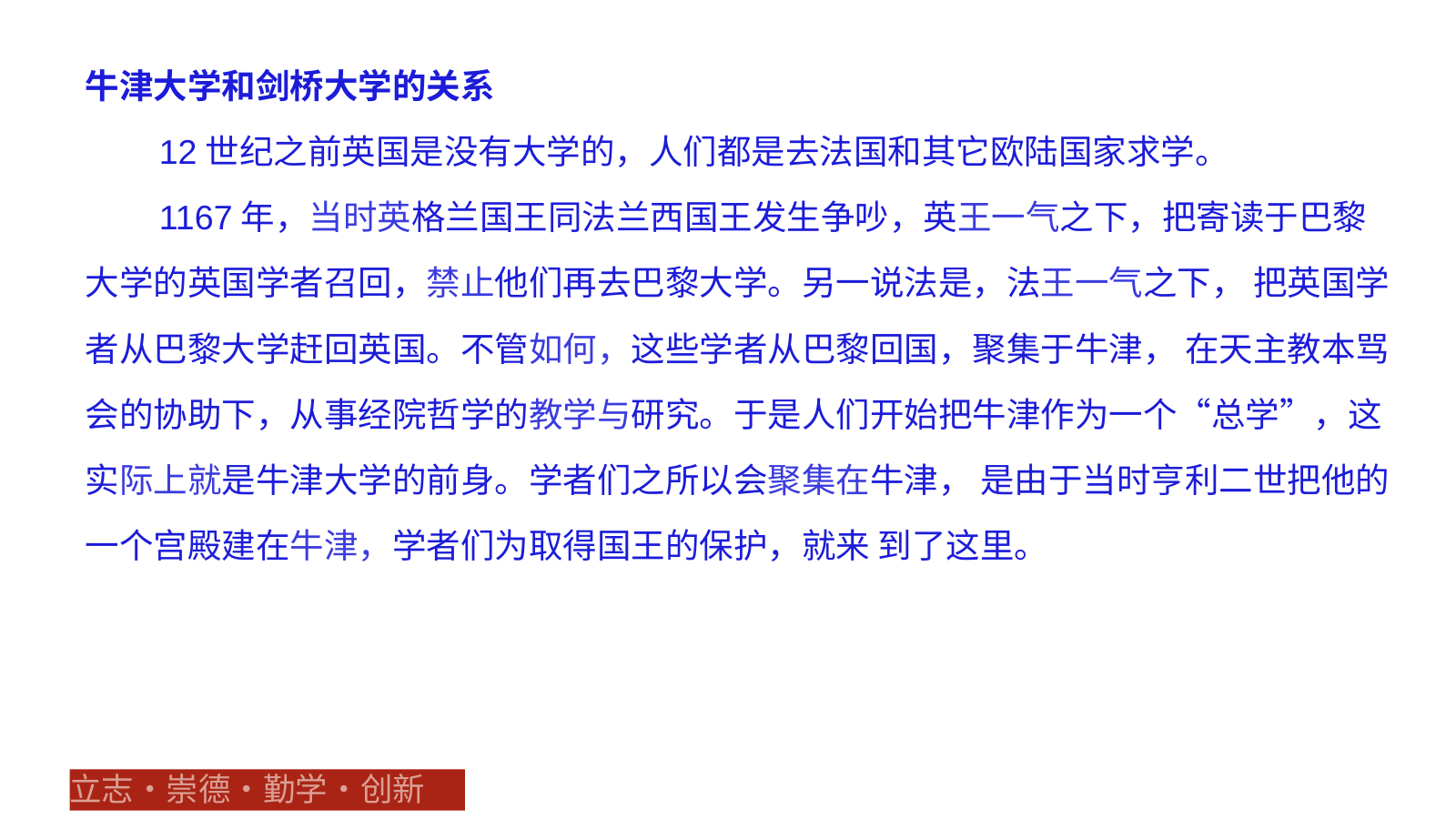

牛津大学和剑桥大学的关系
12世纪之前英国是没有大学的，人们都是去法国和其它欧陆国家求学。
1167年，当时英格兰国王同法兰西国王发生争吵，英王一气之下，把寄读于巴黎大学的英国学者召回，禁止他们再去巴黎大学。另一说法是，法王一气之下， 把英国学者从巴黎大学赶回英国。不管如何，这些学者从巴黎回国，聚集于牛津， 在天主教本骂会的协助下，从事经院哲学的教学与研究。于是人们开始把牛津作为一个“总学”，这实际上就是牛津大学的前身。学者们之所以会聚集在牛津， 是由于当时亨利二世把他的一个宫殿建在牛津，学者们为取得国王的保护，就来 到了这里。
立志•崇德•勤学•创新